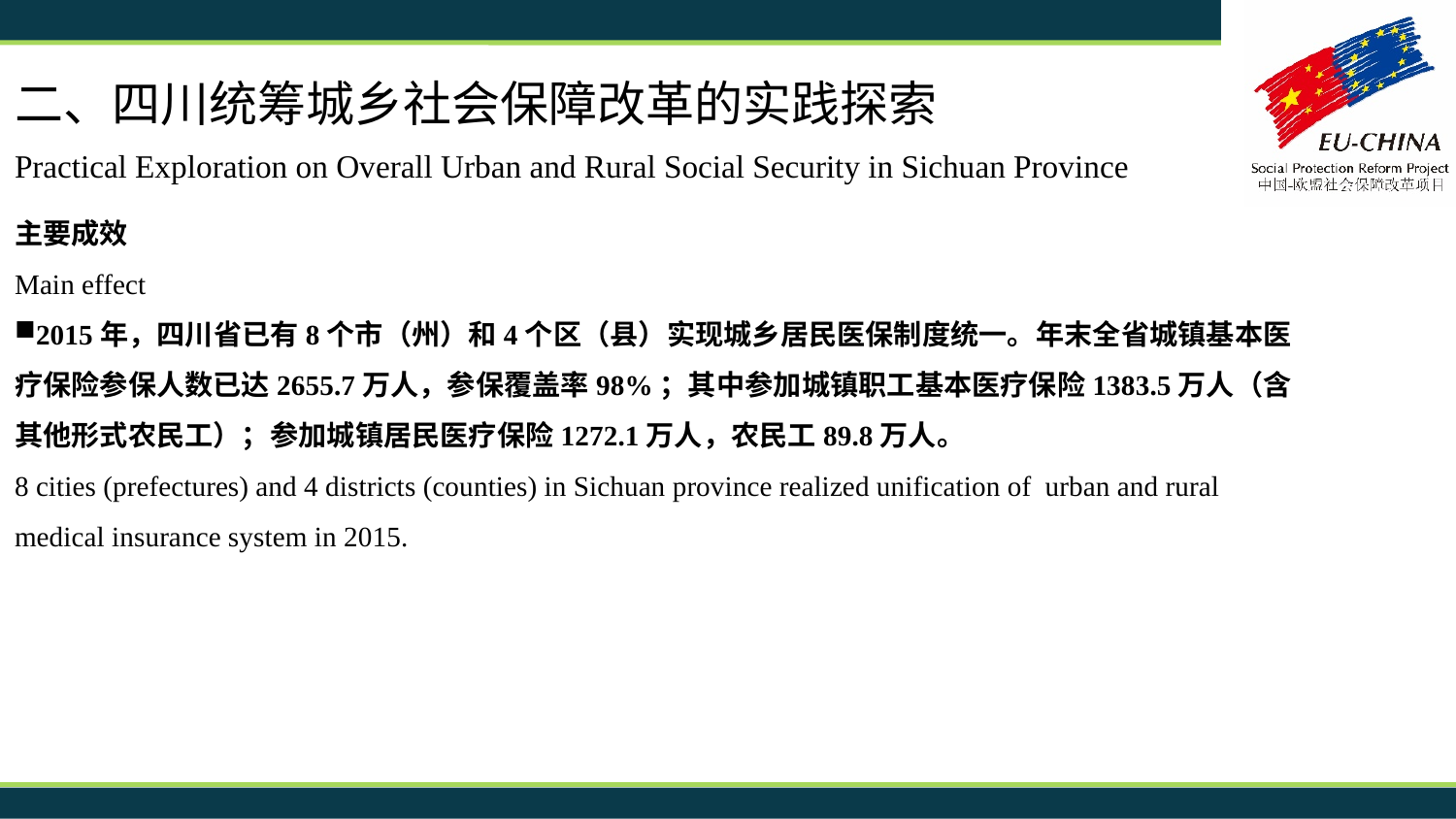

二、四川统筹城乡社会保障改革的实践探索
Practical Exploration on Overall Urban and Rural Social Security in Sichuan Province
主要成效
Main effect
2015年，四川省已有8个市（州）和4个区（县）实现城乡居民医保制度统一。年末全省城镇基本医疗保险参保人数已达2655.7万人，参保覆盖率98%；其中参加城镇职工基本医疗保险1383.5万人（含其他形式农民工）；参加城镇居民医疗保险1272.1万人，农民工89.8万人。
8 cities (prefectures) and 4 districts (counties) in Sichuan province realized unification of  urban and rural medical insurance system in 2015.